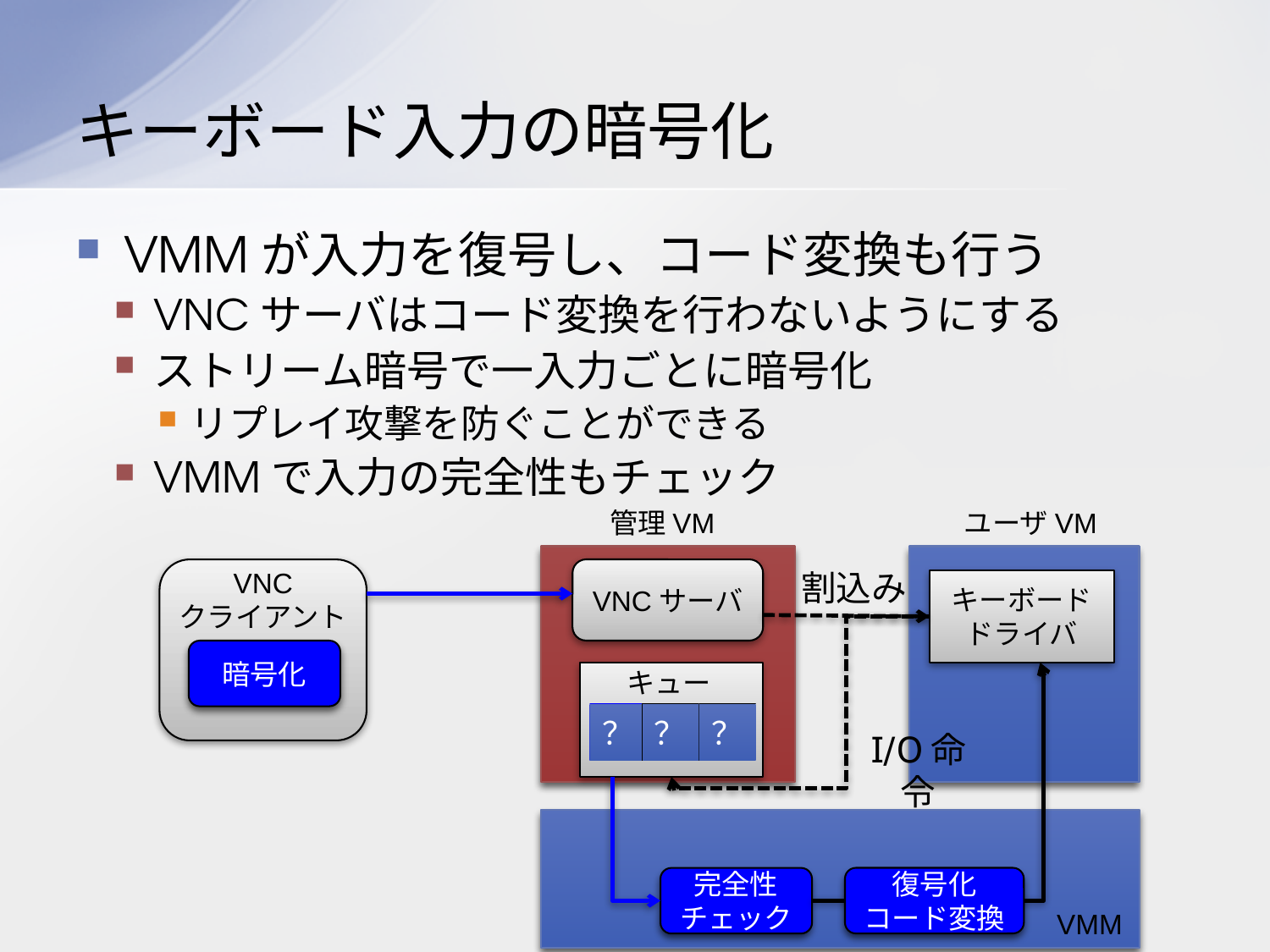

# キーボード入力の暗号化
VMMが入力を復号し、コード変換も行う
VNCサーバはコード変換を行わないようにする
ストリーム暗号で一入力ごとに暗号化
リプレイ攻撃を防ぐことができる
VMMで入力の完全性もチェック
管理VM

VNCサーバ
 ユーザVM

VNC
クライアント
割込み
キーボード
ドライバ
暗号化
キュー

？
？
？
I/O命令

復号化
コード変換
完全性
チェック
VMM